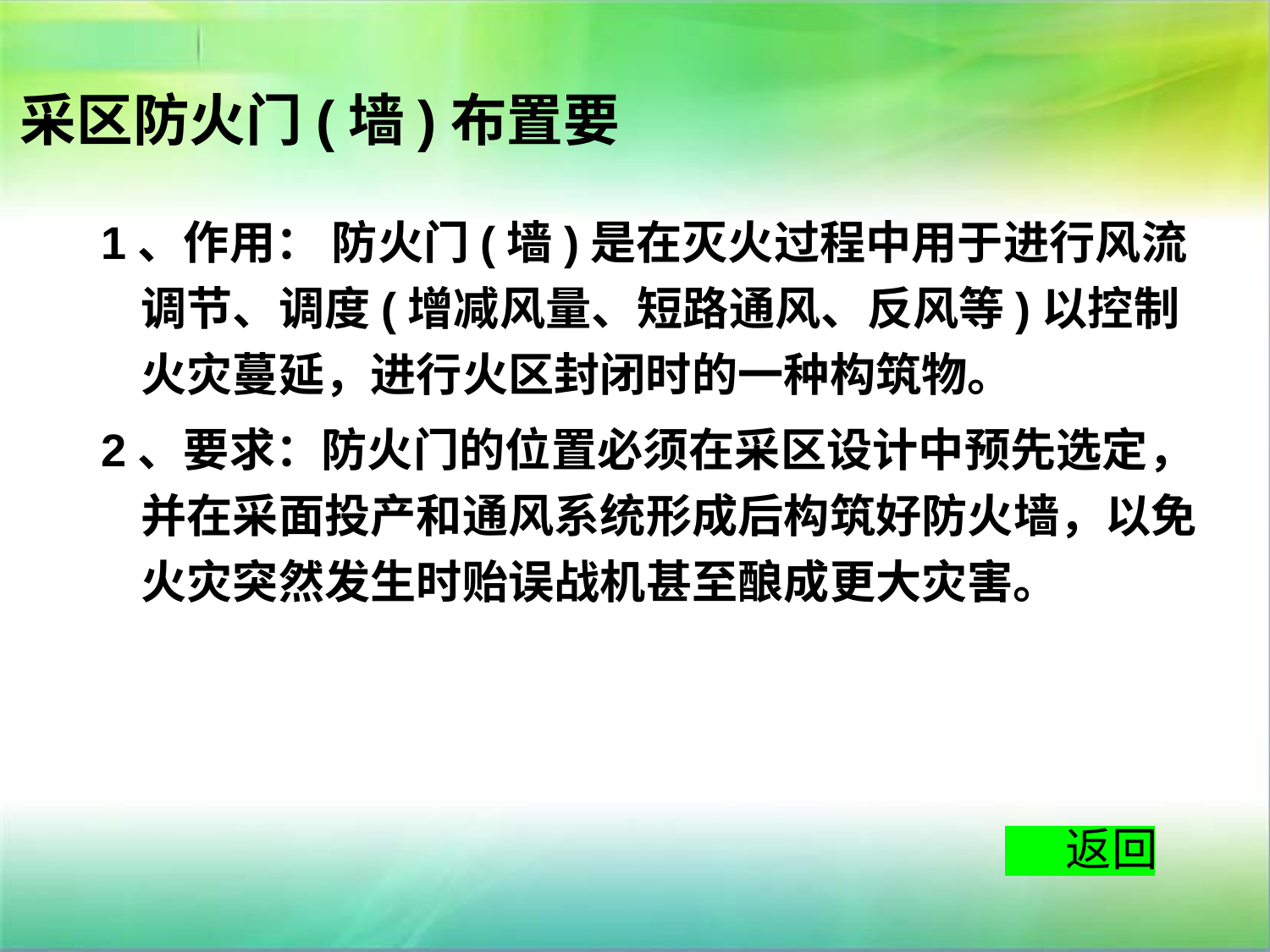

采区防火门(墙)布置要
1、作用： 防火门(墙)是在灭火过程中用于进行风流调节、调度(增减风量、短路通风、反风等)以控制火灾蔓延，进行火区封闭时的一种构筑物。
2、要求：防火门的位置必须在采区设计中预先选定，并在采面投产和通风系统形成后构筑好防火墙，以免火灾突然发生时贻误战机甚至酿成更大灾害。
返回